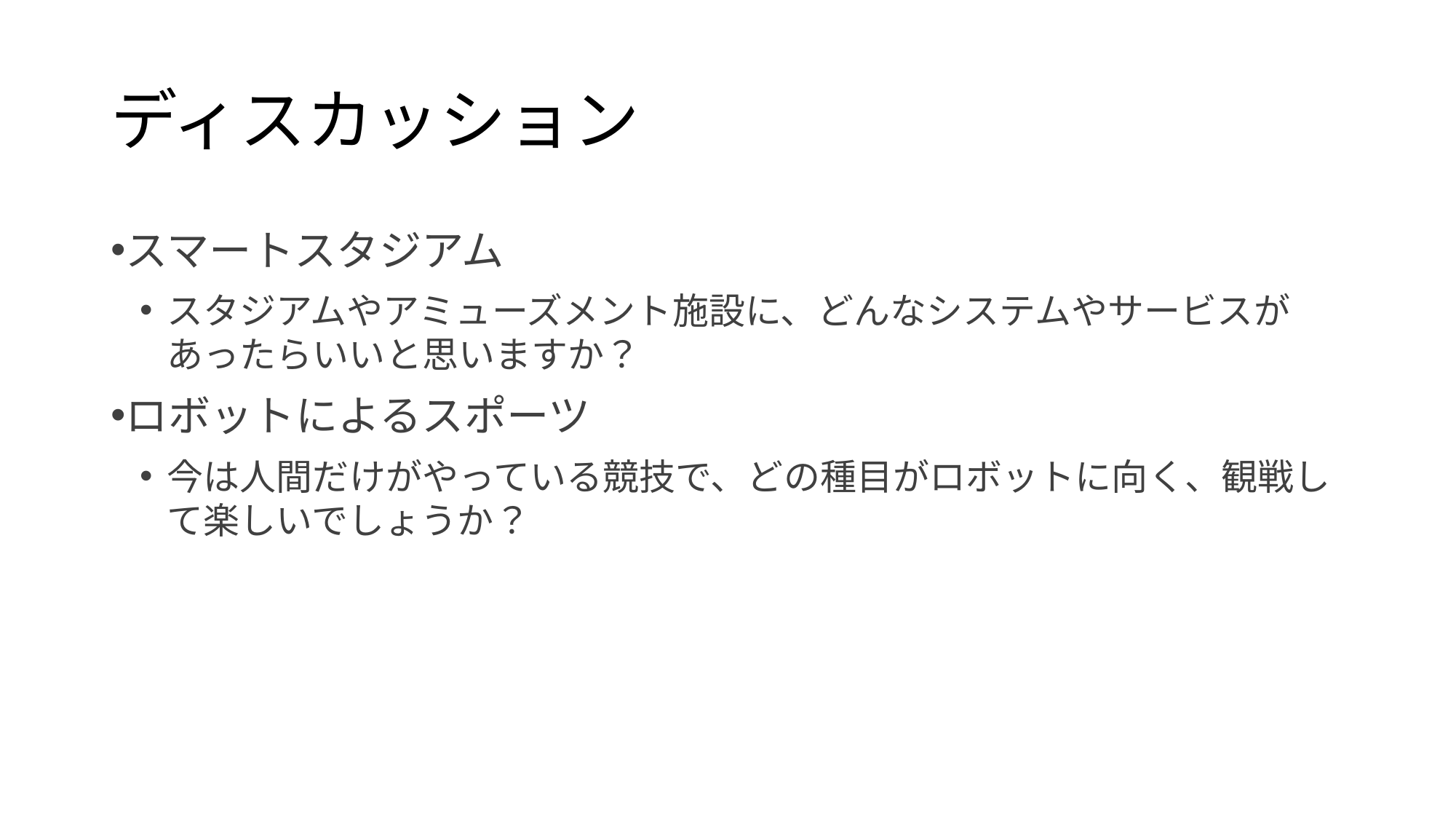

# ディスカッション
スマートスタジアム
スタジアムやアミューズメント施設に、どんなシステムやサービスがあったらいいと思いますか？
ロボットによるスポーツ
今は人間だけがやっている競技で、どの種目がロボットに向く、観戦して楽しいでしょうか？